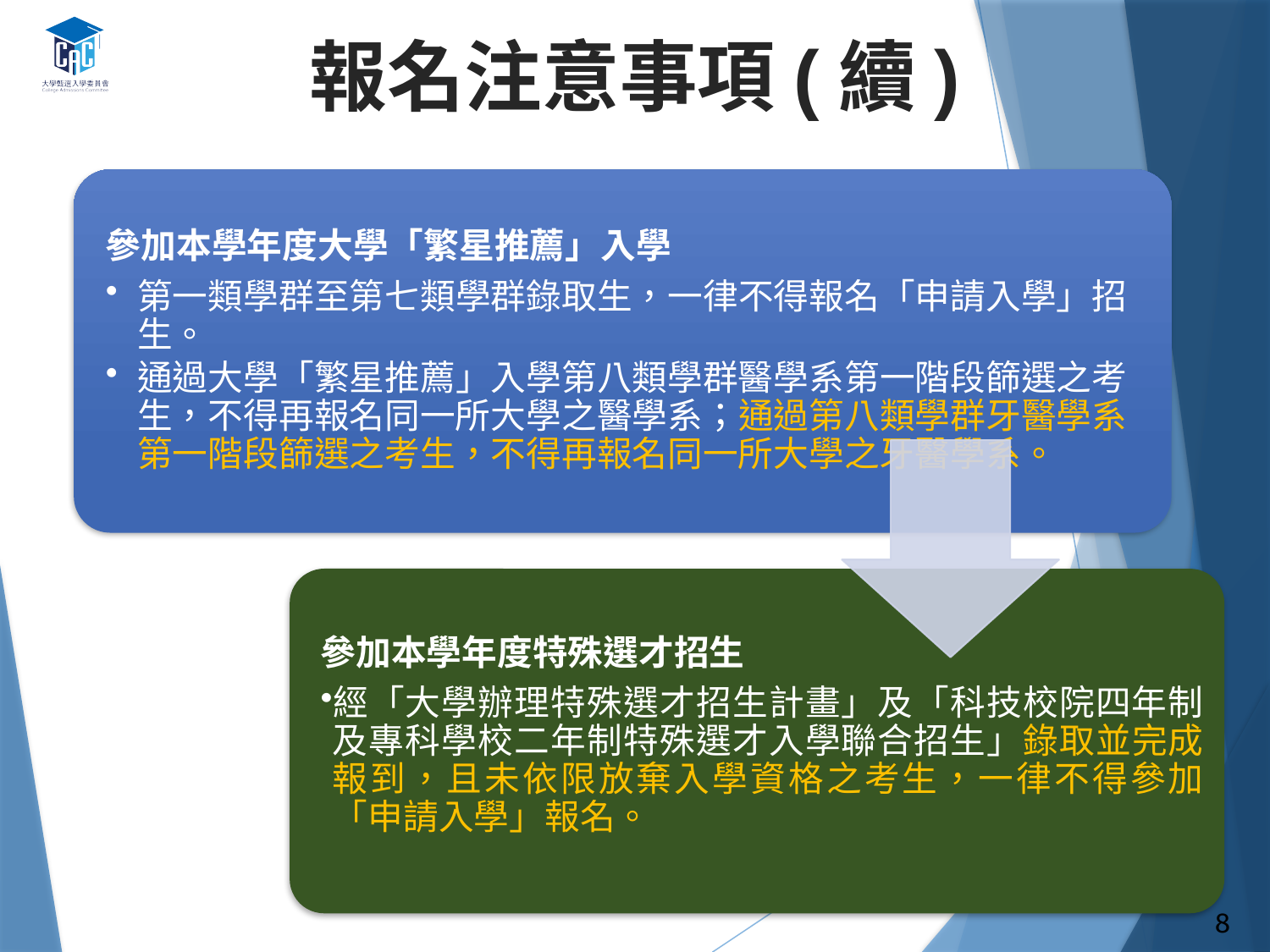

報名注意事項(續)
參加本學年度大學「繁星推薦」入學
第一類學群至第七類學群錄取生，一律不得報名「申請入學」招生。
通過大學「繁星推薦」入學第八類學群醫學系第一階段篩選之考生，不得再報名同一所大學之醫學系；通過第八類學群牙醫學系第一階段篩選之考生，不得再報名同一所大學之牙醫學系。
參加本學年度特殊選才招生
經「大學辦理特殊選才招生計畫」及「科技校院四年制及專科學校二年制特殊選才入學聯合招生」錄取並完成報到，且未依限放棄入學資格之考生，一律不得參加「申請入學」報名。